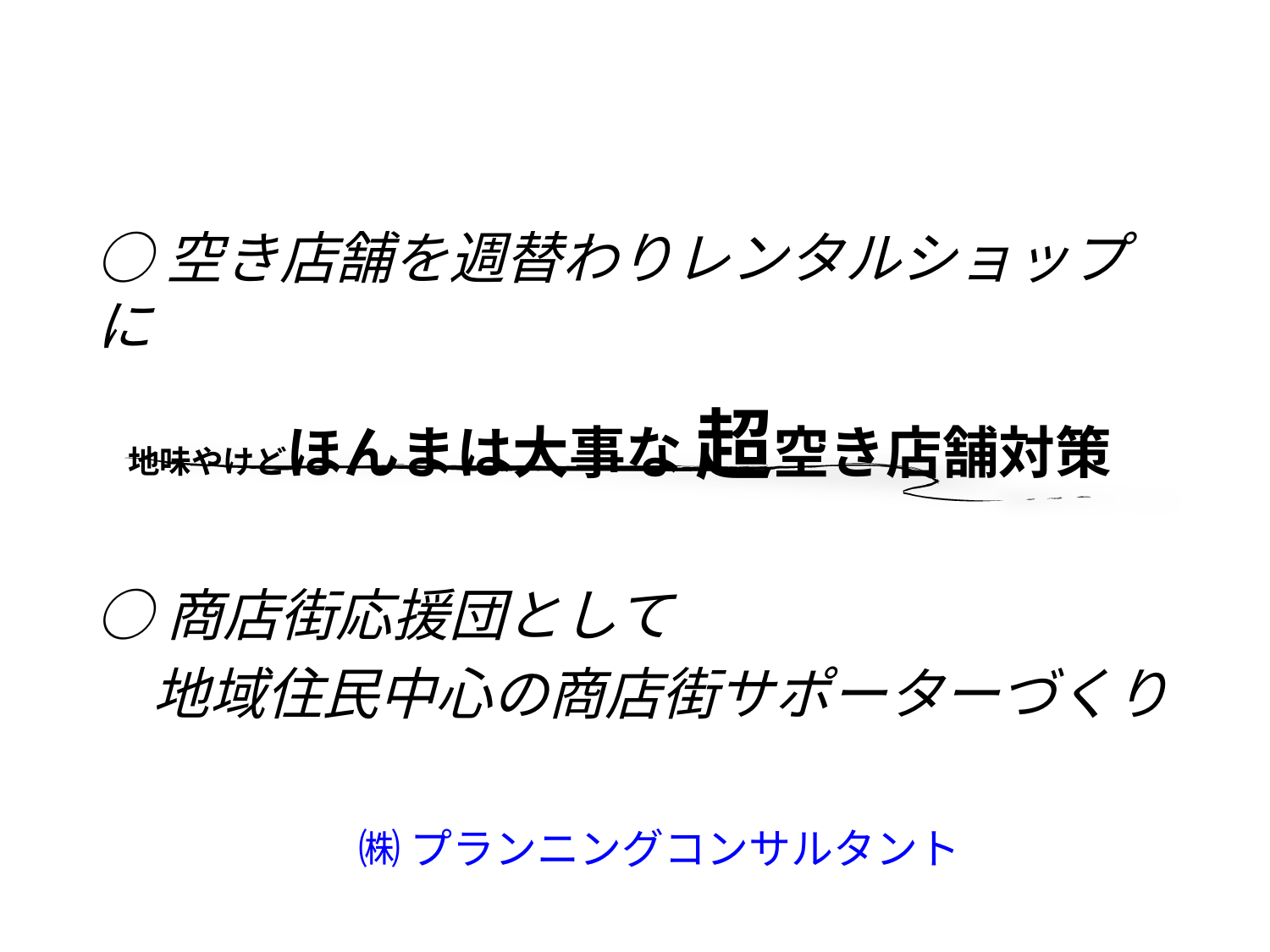

○空き店舗を週替わりレンタルショップに

　地味やけどほんまは大事な 超空き店舗対策

○商店街応援団として
　地域住民中心の商店街サポーターづくり
㈱ プランニングコンサルタント